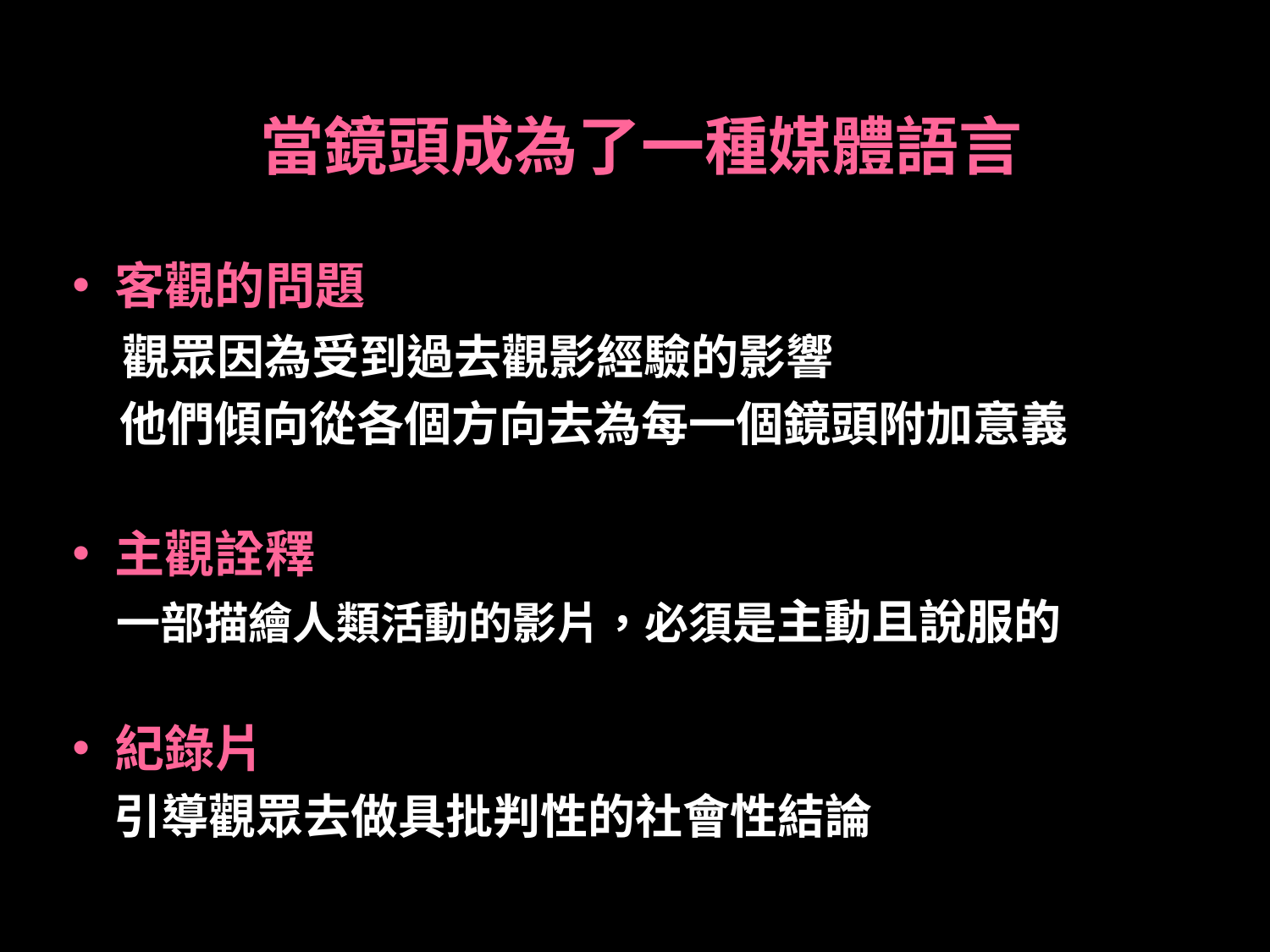

# 當鏡頭成為了一種媒體語言

客觀的問題
　觀眾因為受到過去觀影經驗的影響
　他們傾向從各個方向去為每一個鏡頭附加意義

主觀詮釋
　一部描繪人類活動的影片，必須是主動且說服的

紀錄片
　引導觀眾去做具批判性的社會性結論